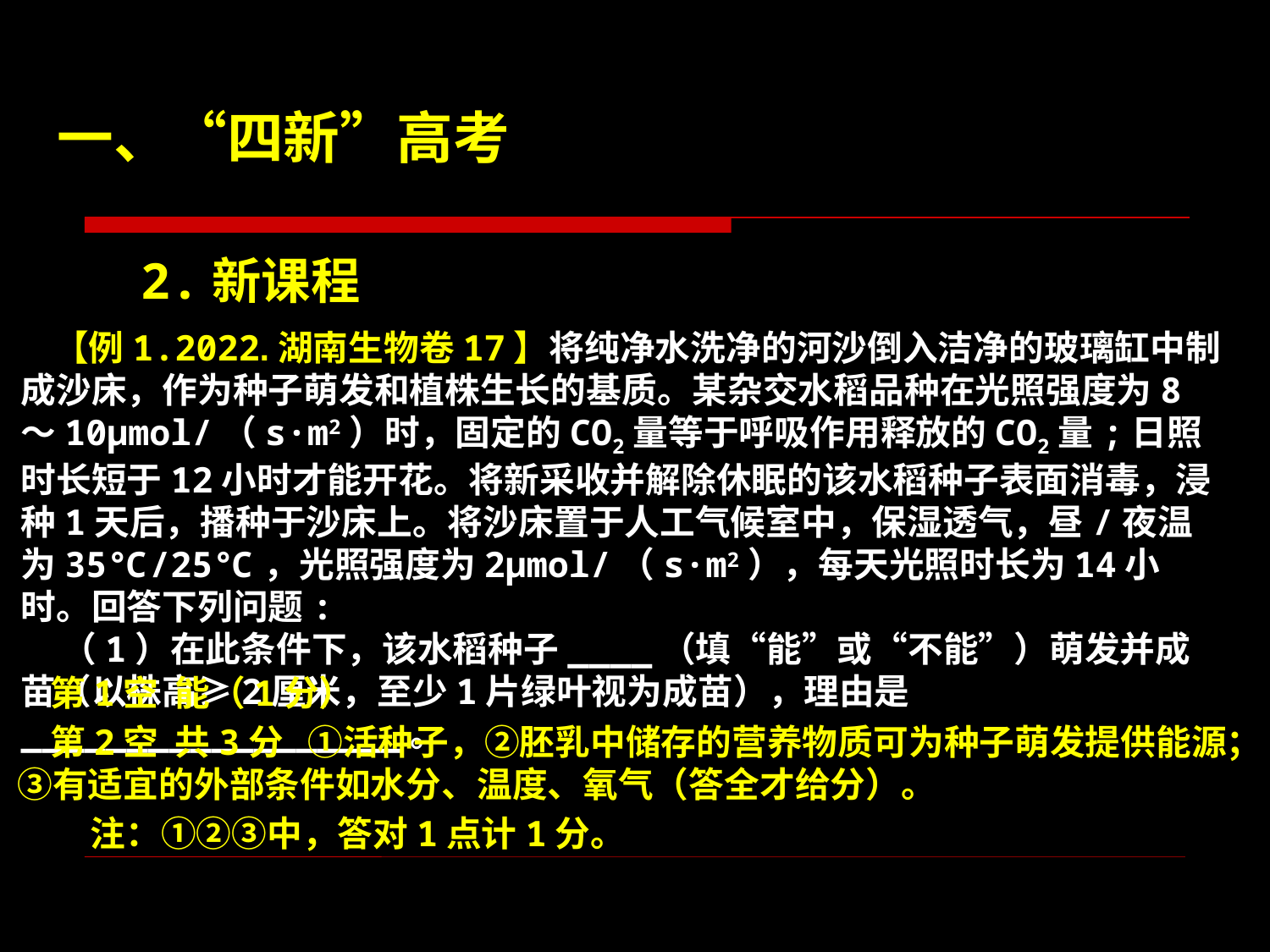

一、“四新”高考
    2.新课程
   【例1.2022.湖南生物卷17】将纯净水洗净的河沙倒入洁净的玻璃缸中制成沙床，作为种子萌发和植株生长的基质。某杂交水稻品种在光照强度为8～10μmol/（s·m2）时，固定的CO2量等于呼吸作用释放的CO2量;日照时长短于12小时才能开花。将新采收并解除休眠的该水稻种子表面消毒，浸种1天后，播种于沙床上。将沙床置于人工气候室中，保湿透气，昼/夜温为35℃/25℃，光照强度为2μmol/（s·m2），每天光照时长为14小时。回答下列问题:
    （1）在此条件下，该水稻种子____（填“能”或“不能”）萌发并成苗（以株高≥2厘米，至少1片绿叶视为成苗），理由是__________________。
   第1空  能（1分）
   第2空  共3分   ①活种子，②胚乳中储存的营养物质可为种子萌发提供能源；③有适宜的外部条件如水分、温度、氧气（答全才给分）。
        注：①②③中，答对1点计1分。